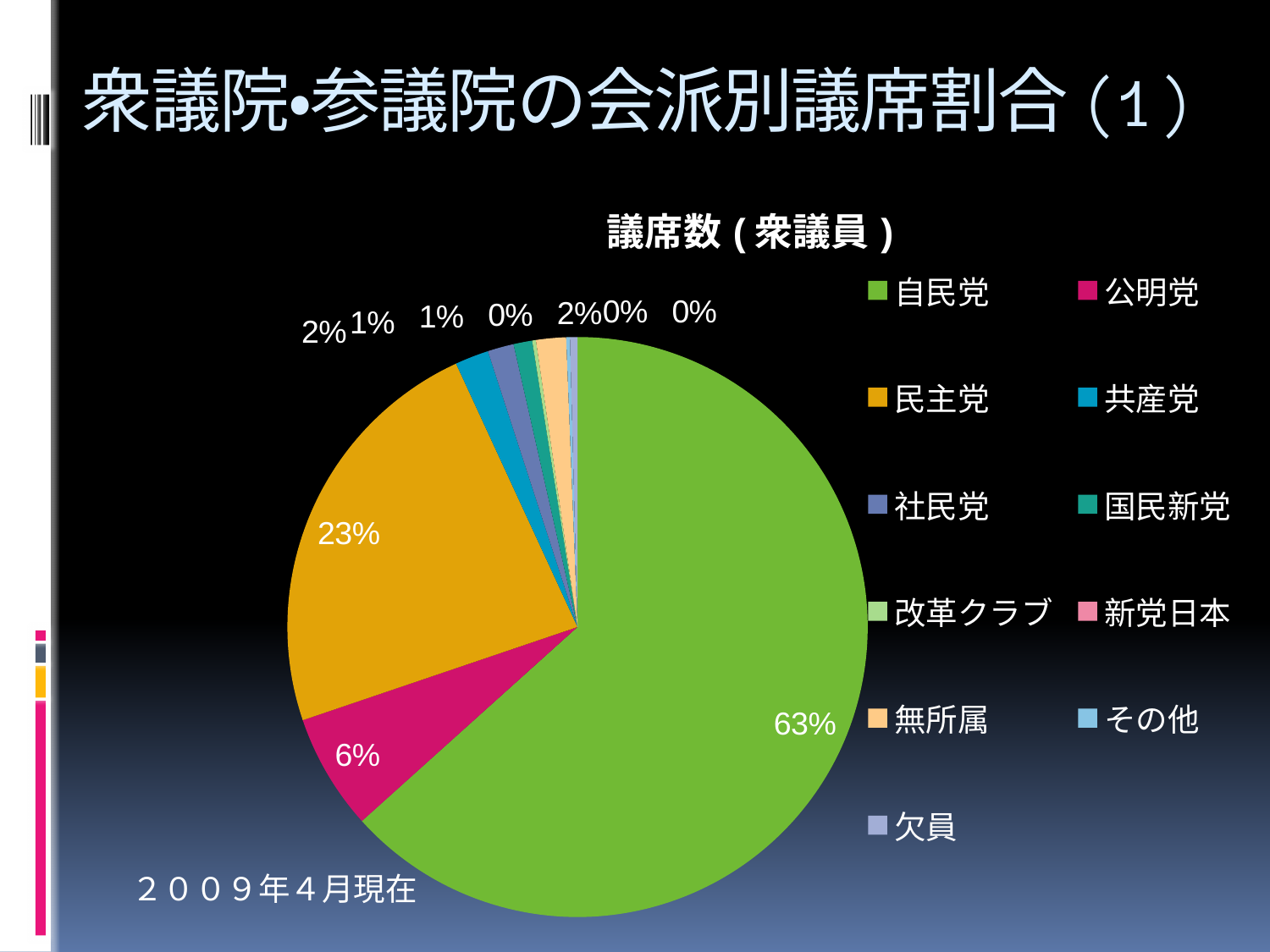

# 衆議院・参議院の会派別議席割合(1)

### Chart: 議席数(衆議員)

| Category | 議席数 |
|---|---|
| 自民党 | 304.0 |
| 公明党 | 31.0 |
| 民主党　 | 112.0 |
| 共産党 | 9.0 |
| 社民党 | 7.0 |
| 国民新党 | 5.0 |
| 改革クラブ | 1.0 |
| 新党日本 | 0.0 |
| 無所属 | 8.0 |
| その他 | 1.0 |
| 欠員 | 2.0 |
２００９年４月現在